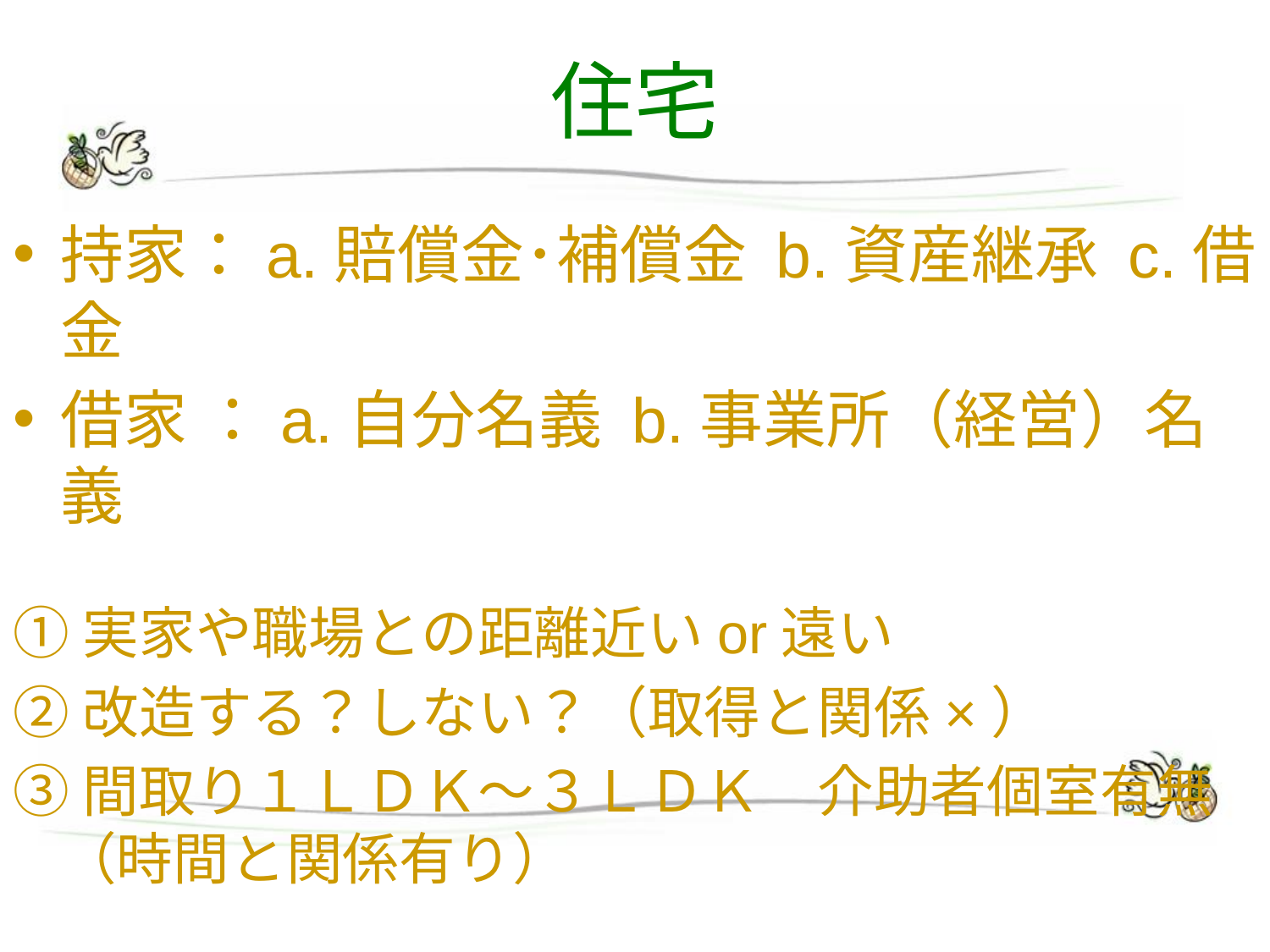

住宅
持家：a.賠償金･補償金 b.資産継承 c.借金
借家 ：a.自分名義 b.事業所（経営）名義

①実家や職場との距離近いor遠い
②改造する？しない？（取得と関係×）
③間取り１ＬＤＫ～３ＬＤＫ　介助者個室有無（時間と関係有り）